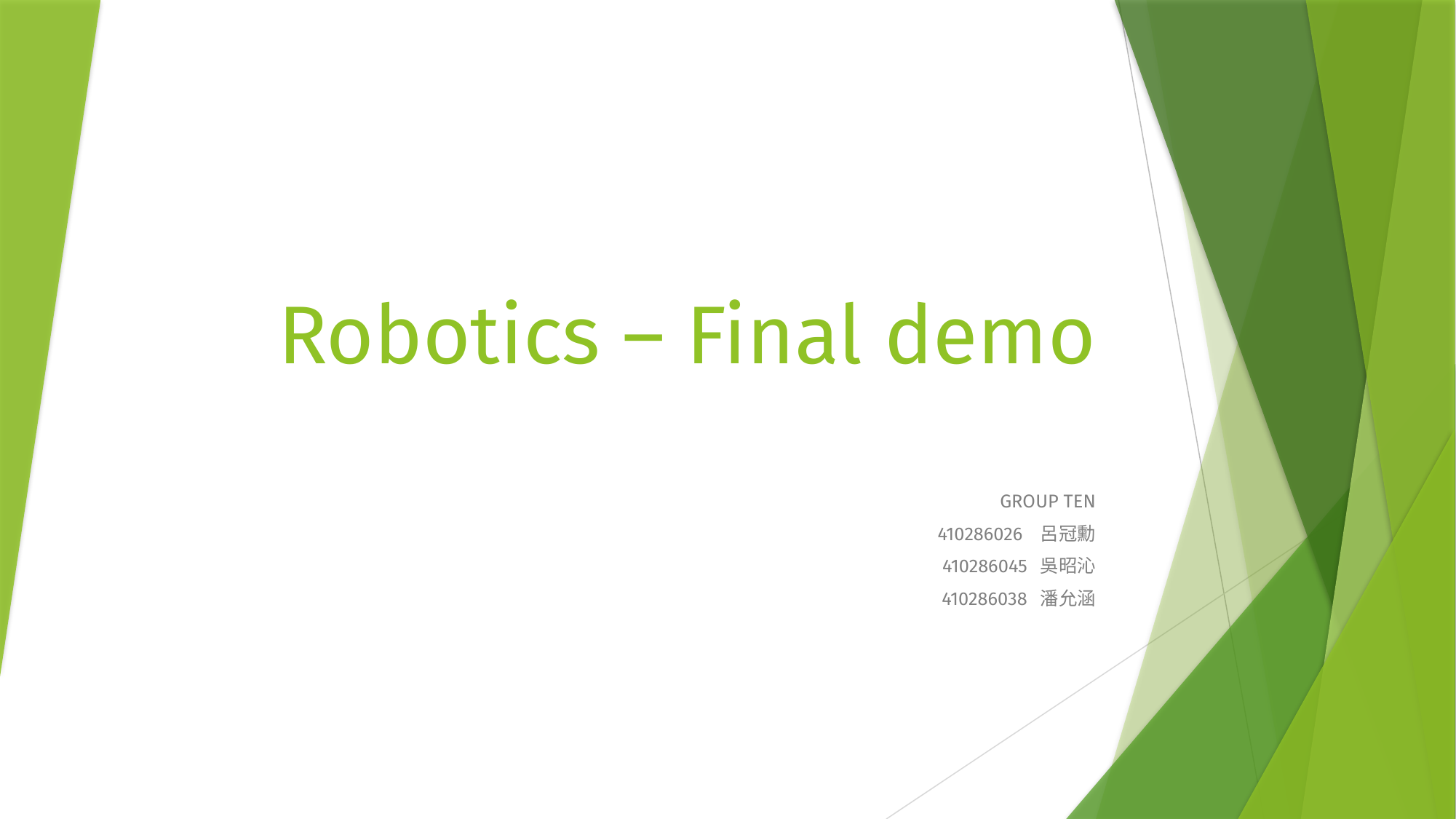

# Robotics – Final demo
GROUP TEN
410286026   呂冠勳
410286045  吳昭沁
410286038  潘允涵